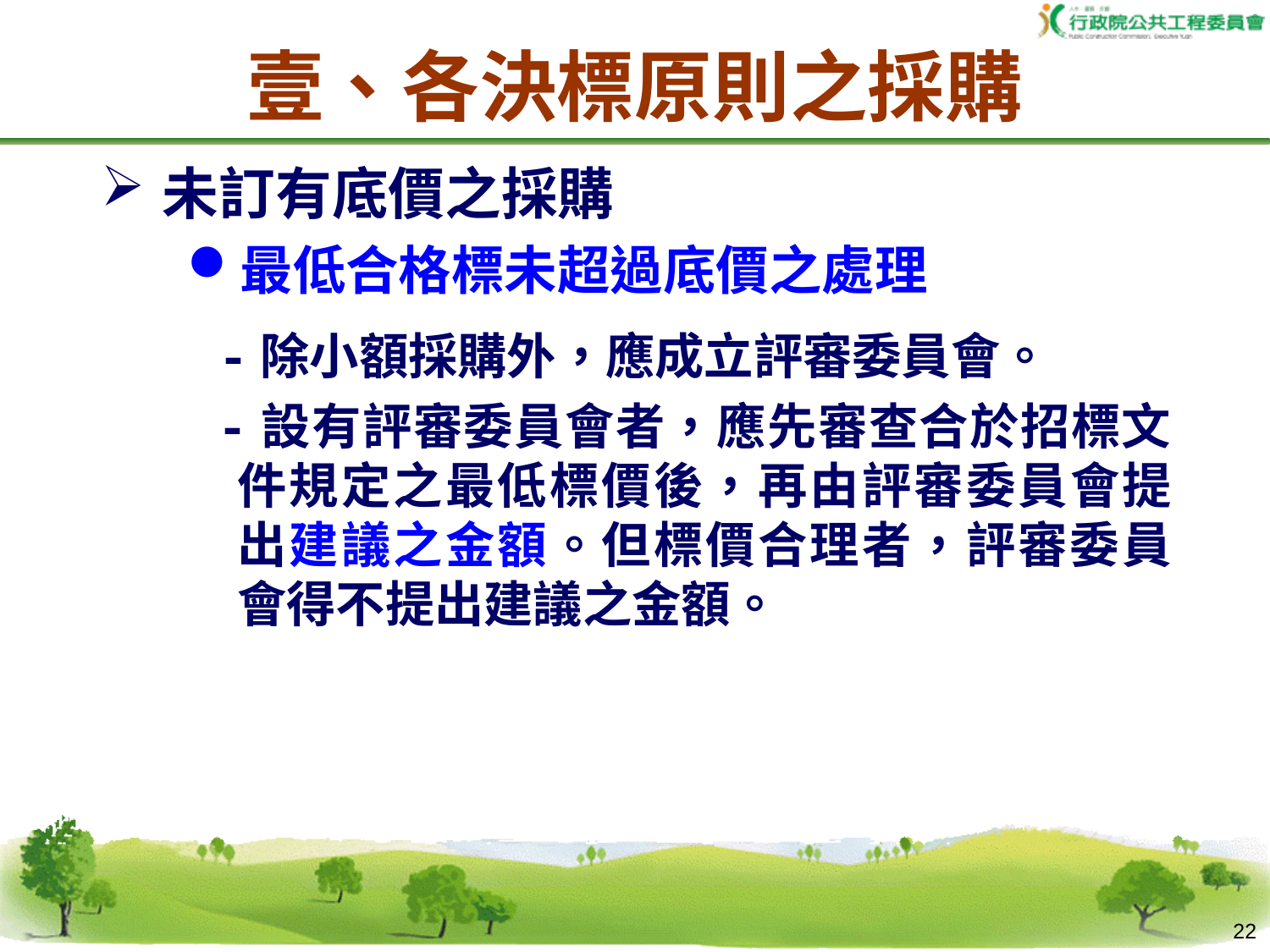

壹、各決標原則之採購
未訂有底價之採購
最低合格標未超過底價之處理
 -除小額採購外，應成立評審委員會。
 -設有評審委員會者，應先審查合於招標文件規定之最低標價後，再由評審委員會提出建議之金額。但標價合理者，評審委員會得不提出建議之金額。

22